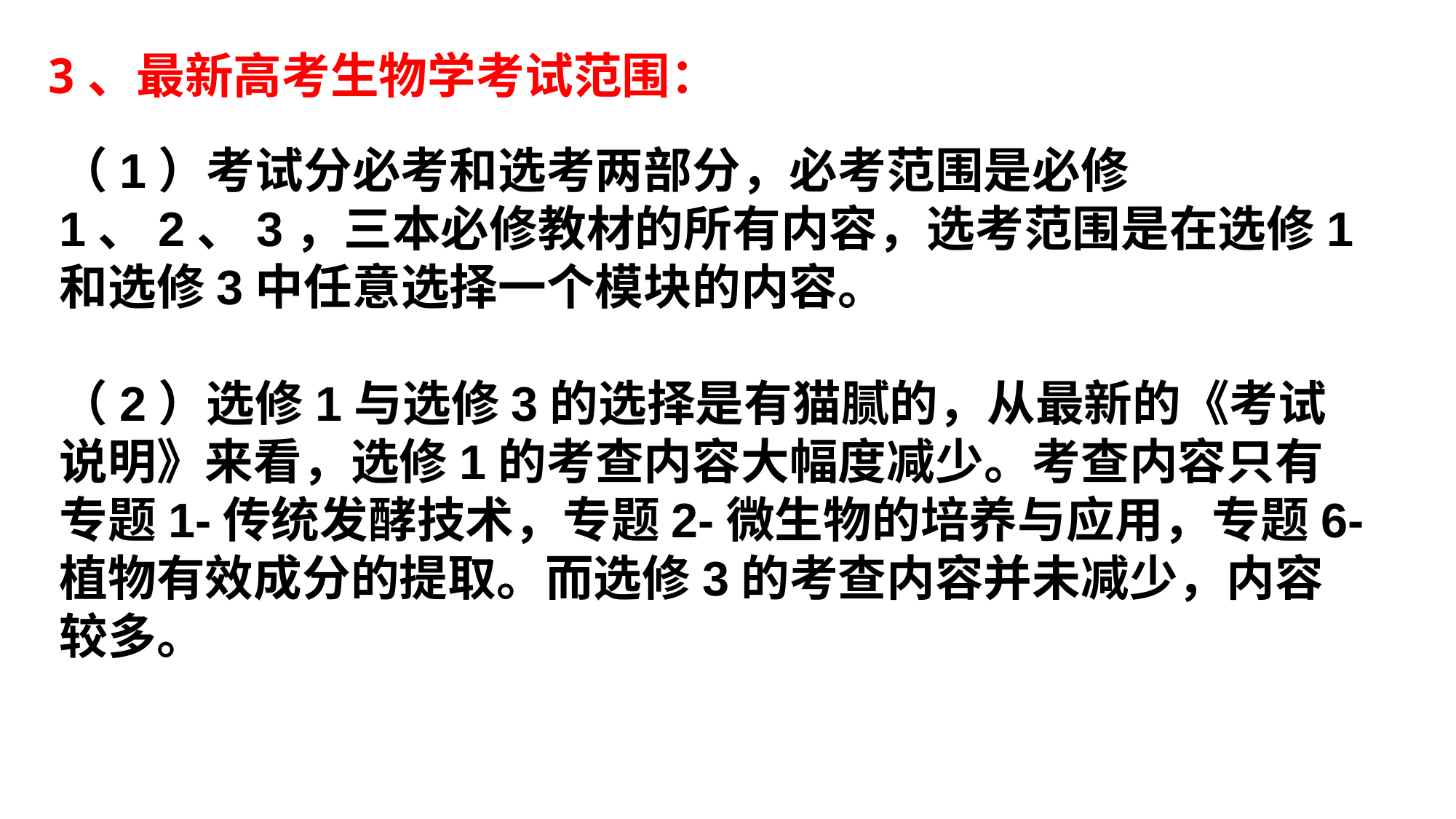

3、最新高考生物学考试范围：
（1）考试分必考和选考两部分，必考范围是必修1、2、3，三本必修教材的所有内容，选考范围是在选修1和选修3中任意选择一个模块的内容。

（2）选修1与选修3的选择是有猫腻的，从最新的《考试说明》来看，选修1的考查内容大幅度减少。考查内容只有专题1-传统发酵技术，专题2-微生物的培养与应用，专题6-植物有效成分的提取。而选修3的考查内容并未减少，内容较多。